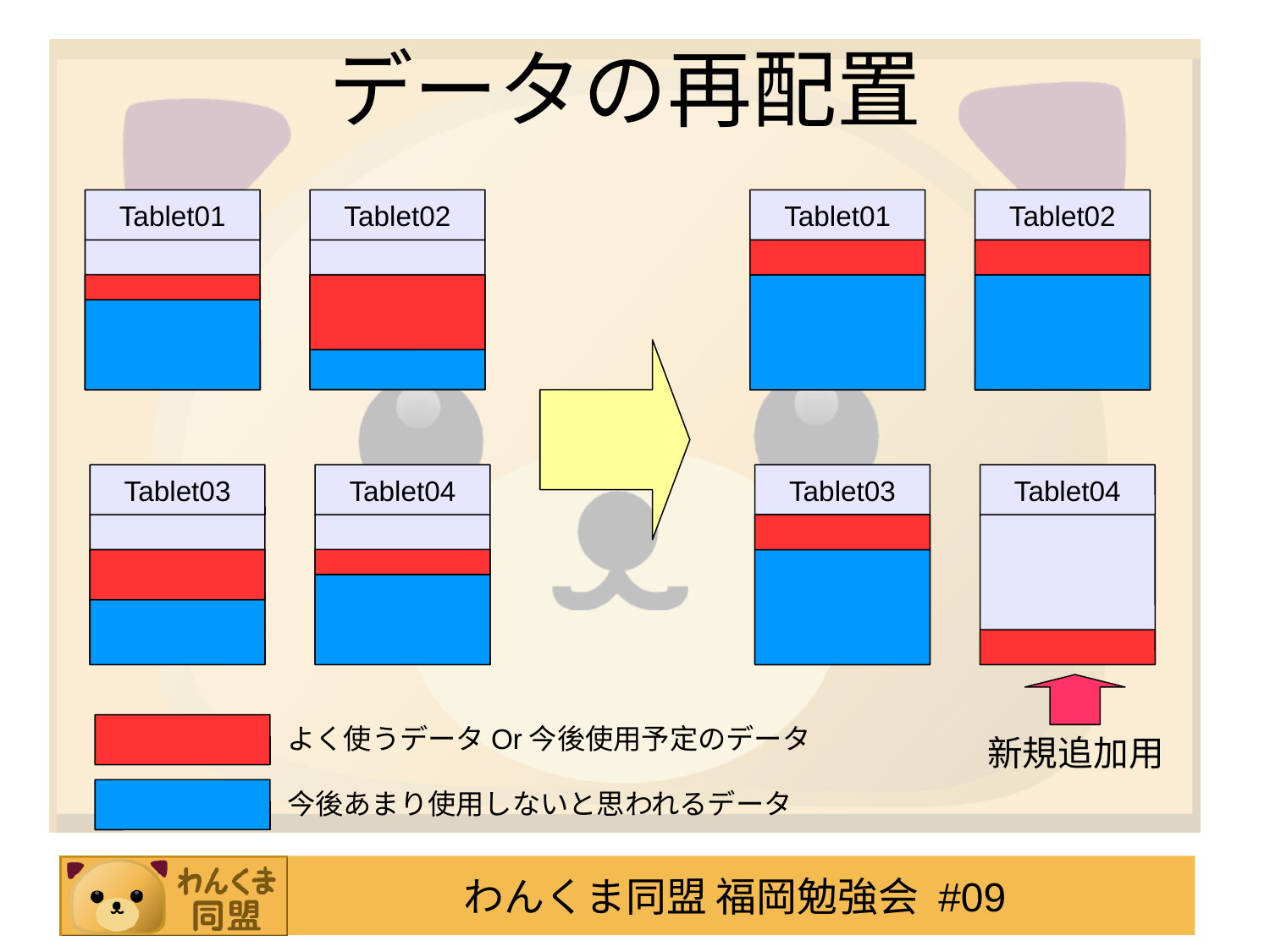

# データの再配置
Tablet01
Tablet02
Tablet01
Tablet02

Tablet03
Tablet04
Tablet03
Tablet04

よく使うデータOr今後使用予定のデータ
新規追加用

今後あまり使用しないと思われるデータ